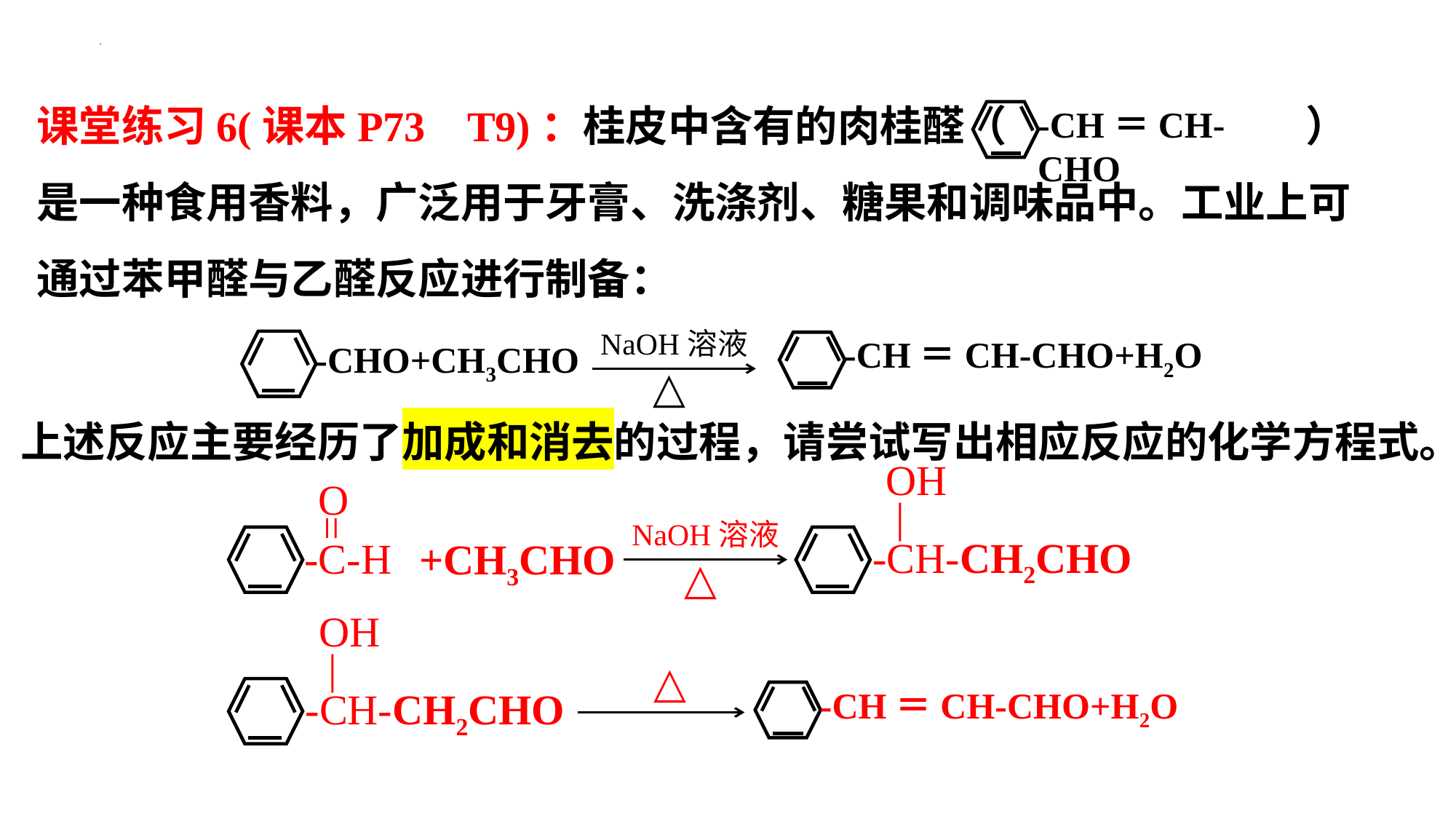

课堂练习6(课本P73    T9)：桂皮中含有的肉桂醛（                               ）是一种食用香料，广泛用于牙膏、洗涤剂、糖果和调味品中。工业上可通过苯甲醛与乙醛反应进行制备：
-CH＝CH-CHO

NaOH溶液
     △
-CH＝CH-CHO+H2O

-CHO+CH3CHO

上述反应主要经历了加成和消去的过程，请尝试写出相应反应的化学方程式。
OH
O
=
|
NaOH溶液
     △
-CH-CH2CHO
-C-H
+CH3CHO

OH
|
△
-CH-CH2CHO
-CH＝CH-CHO+H2O